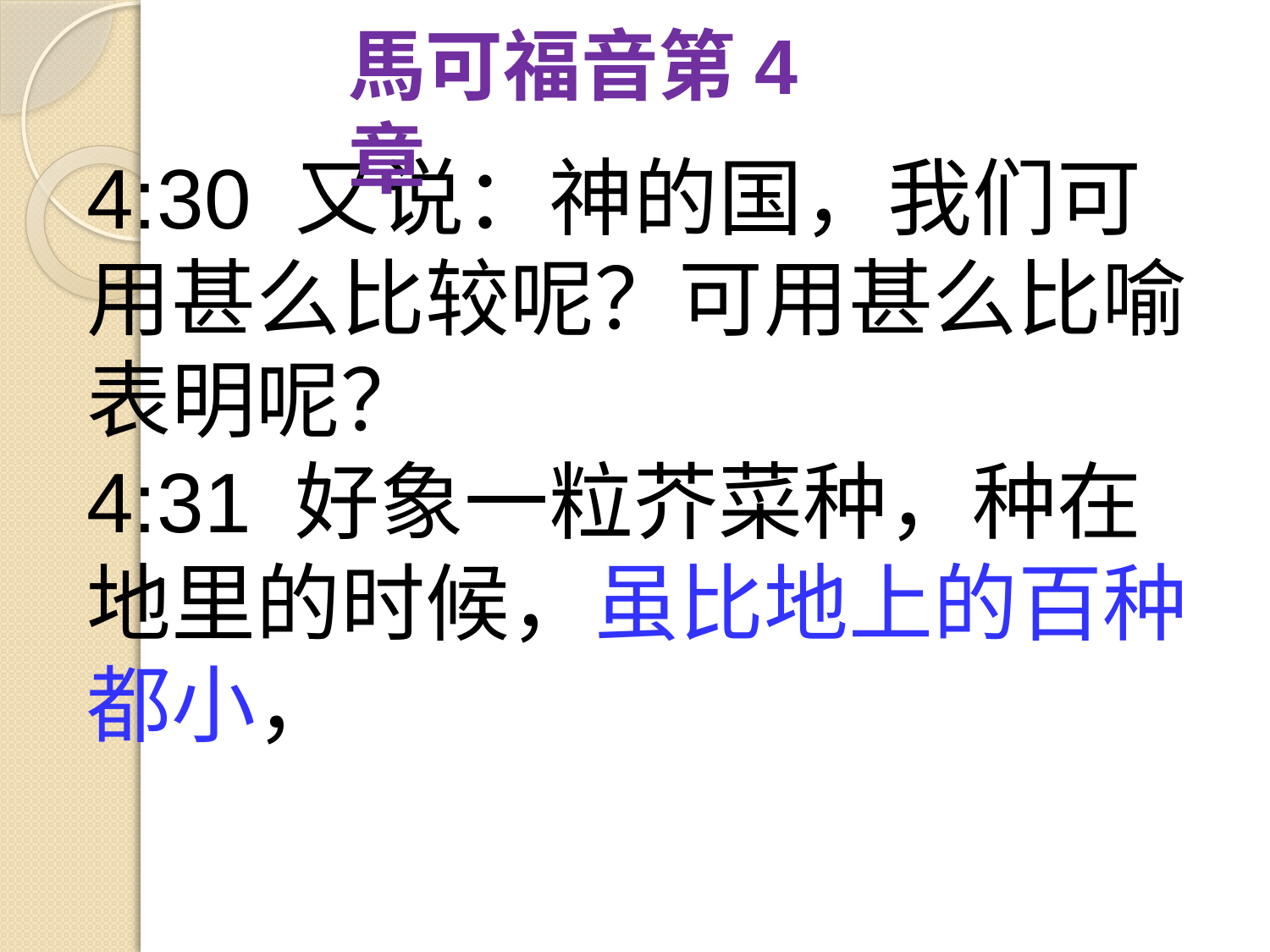

馬可福音第4章
4:30 又说：神的国，我们可用甚么比较呢？可用甚么比喻表明呢？
4:31 好象一粒芥菜种，种在地里的时候，虽比地上的百种都小，